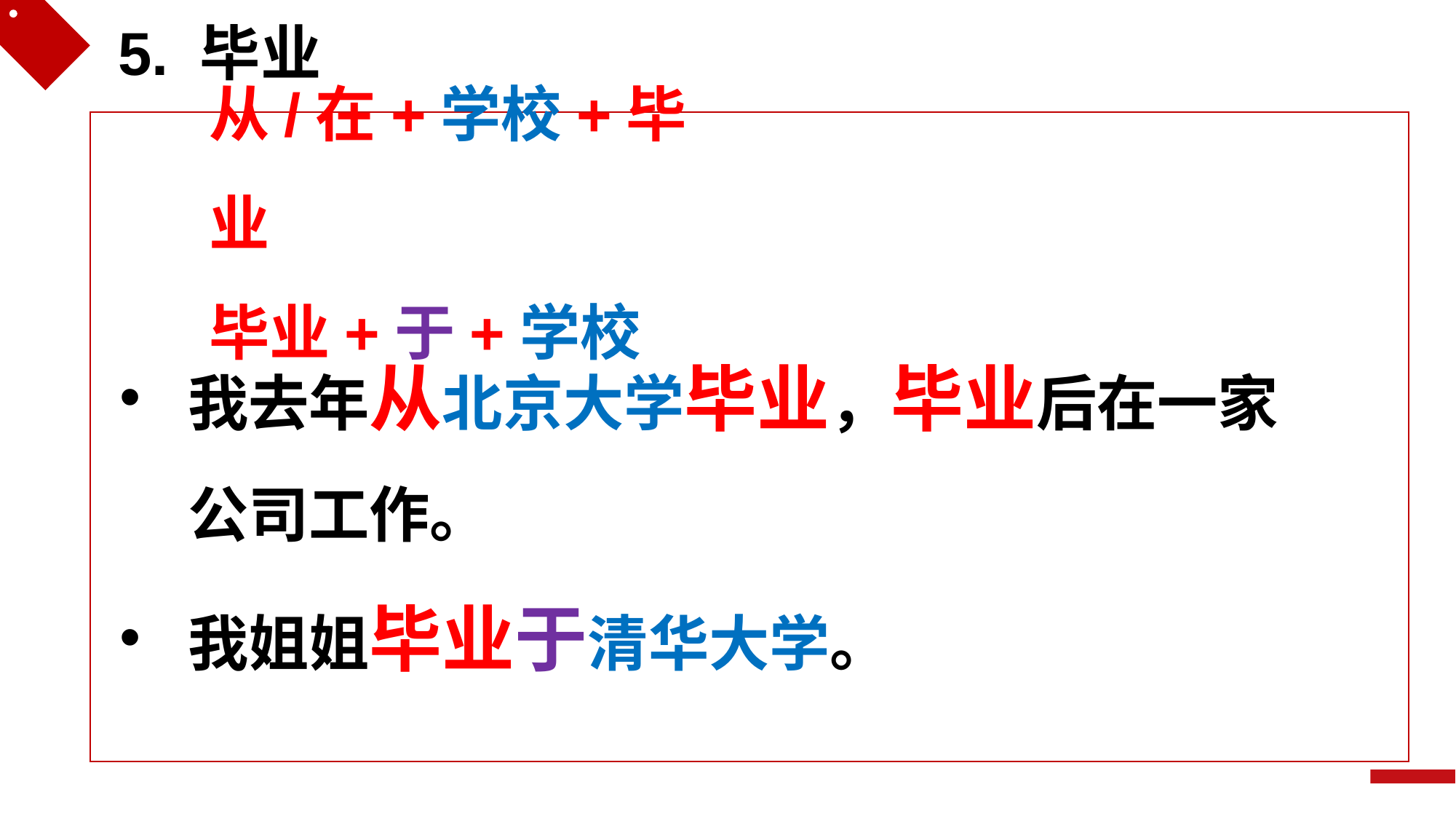

5. 毕业
从/在+学校+毕业
毕业+于+学校

我去年从北京大学毕业，毕业后在一家公司工作。
我姐姐毕业于清华大学。